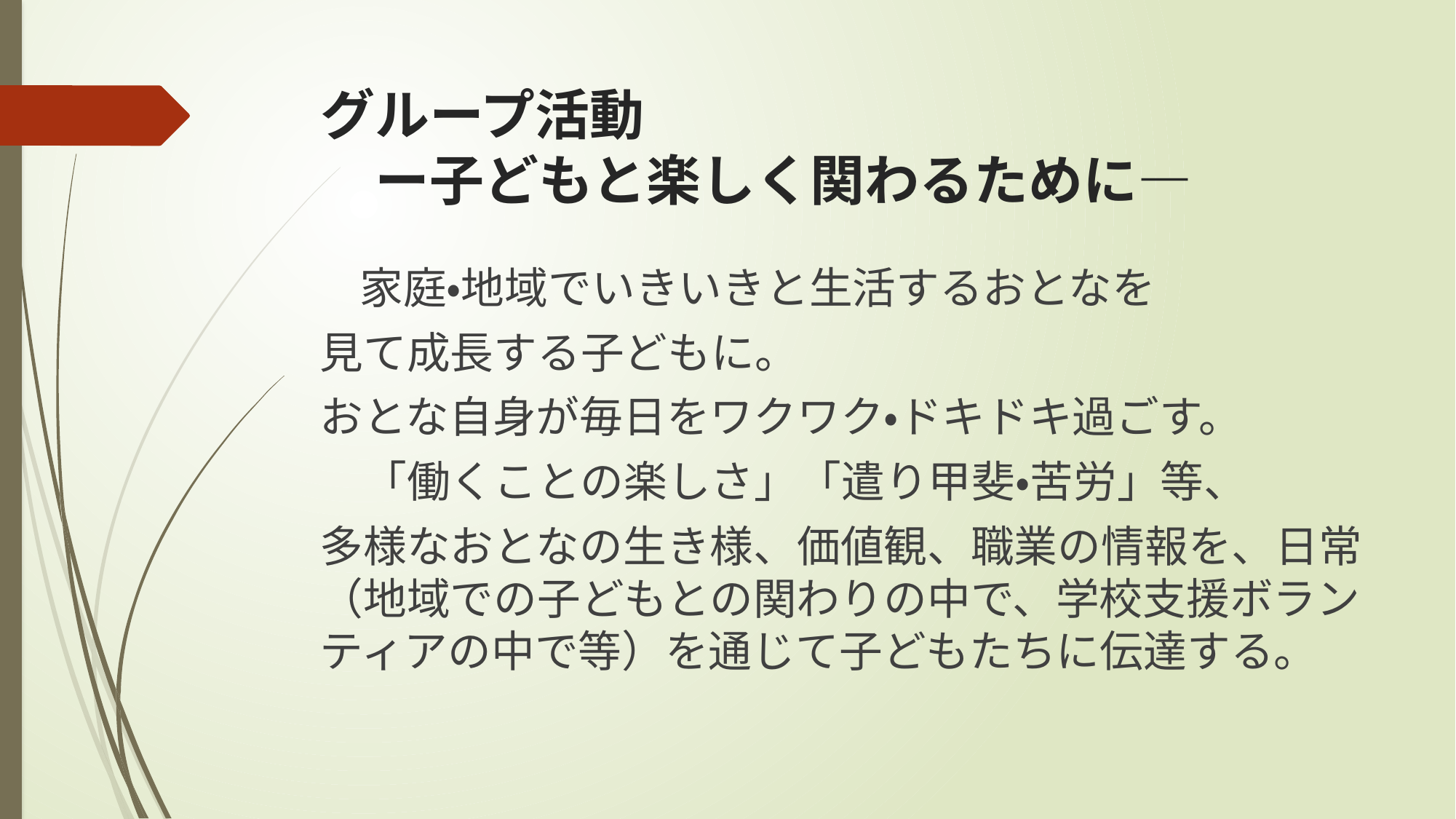

# グループ活動 　ー子どもと楽しく関わるために―
　家庭・地域でいきいきと生活するおとなを
見て成長する子どもに。
おとな自身が毎日をワクワク・ドキドキ過ごす。
　「働くことの楽しさ」「遣り甲斐・苦労」等、
多様なおとなの生き様、価値観、職業の情報を、日常（地域での子どもとの関わりの中で、学校支援ボランティアの中で等）を通じて子どもたちに伝達する。